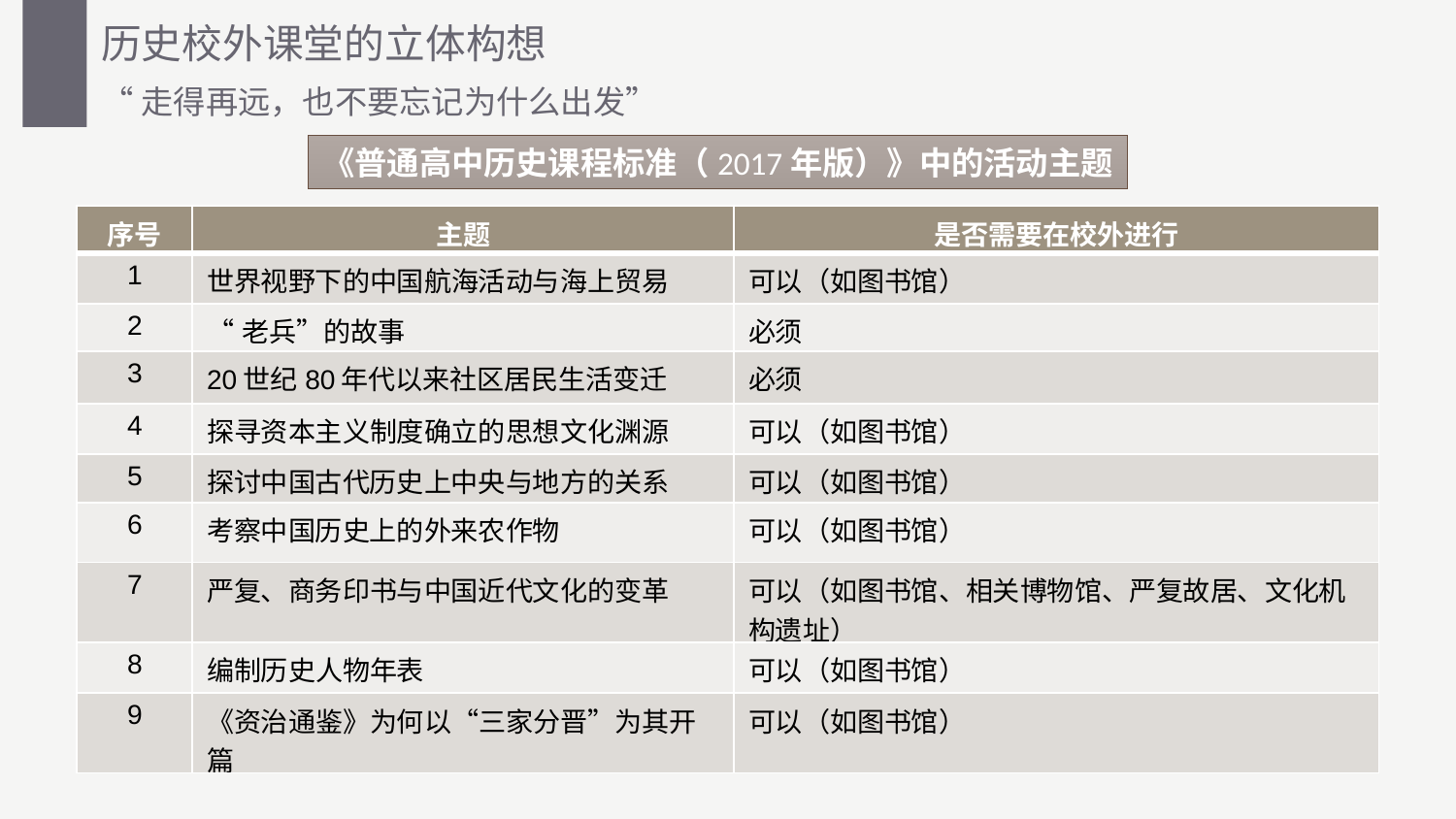

历史校外课堂的立体构想
“走得再远，也不要忘记为什么出发”
《普通高中历史课程标准（2017年版）》中的活动主题
| 序号 | 主题 | 是否需要在校外进行 |
| --- | --- | --- |
| 1 | 世界视野下的中国航海活动与海上贸易 | 可以（如图书馆） |
| 2 | “老兵”的故事 | 必须 |
| 3 | 20世纪80年代以来社区居民生活变迁 | 必须 |
| 4 | 探寻资本主义制度确立的思想文化渊源 | 可以（如图书馆） |
| 5 | 探讨中国古代历史上中央与地方的关系 | 可以（如图书馆） |
| 6 | 考察中国历史上的外来农作物 | 可以（如图书馆） |
| 7 | 严复、商务印书与中国近代文化的变革 | 可以（如图书馆、相关博物馆、严复故居、文化机构遗址） |
| 8 | 编制历史人物年表 | 可以（如图书馆） |
| 9 | 《资治通鉴》为何以“三家分晋”为其开篇 | 可以（如图书馆） |